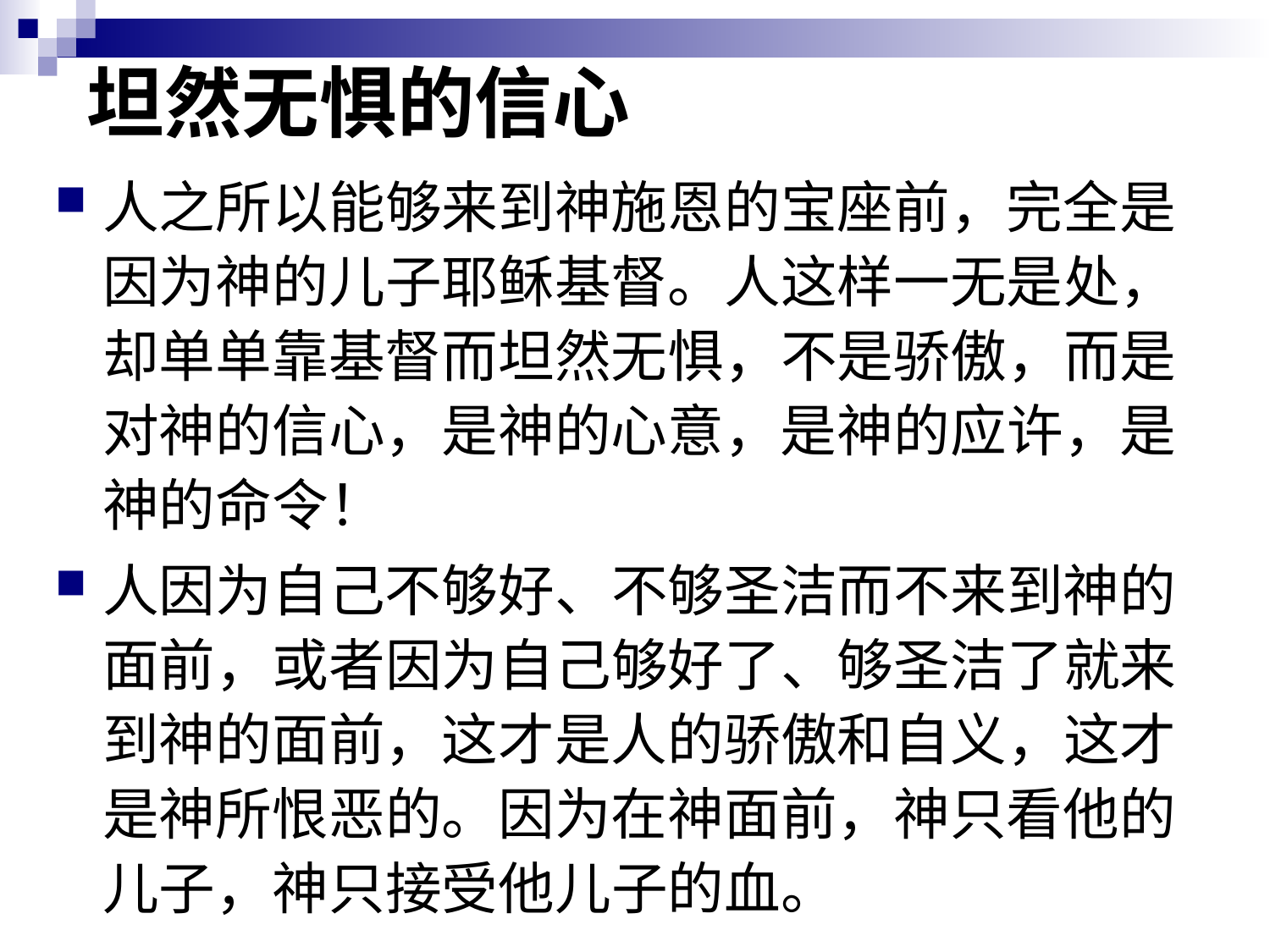

# 坦然无惧的信心
人之所以能够来到神施恩的宝座前，完全是因为神的儿子耶稣基督。人这样一无是处，却单单靠基督而坦然无惧，不是骄傲，而是对神的信心，是神的心意，是神的应许，是神的命令！
人因为自己不够好、不够圣洁而不来到神的面前，或者因为自己够好了、够圣洁了就来到神的面前，这才是人的骄傲和自义，这才是神所恨恶的。因为在神面前，神只看他的儿子，神只接受他儿子的血。